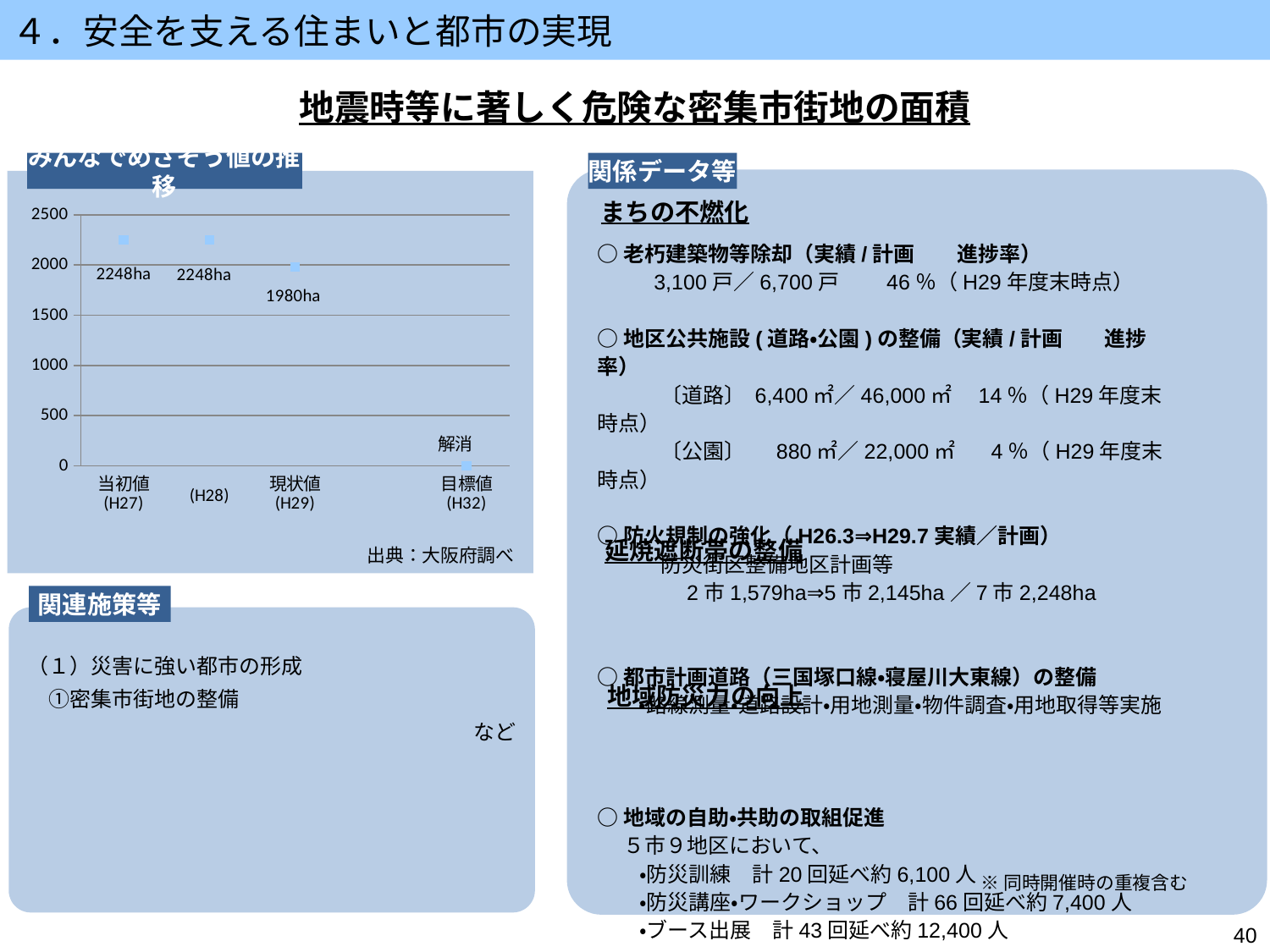

４．安全を支える住まいと都市の実現
地震時等に著しく危険な密集市街地の面積
みんなでめざそう値の推移
関係データ等

まちの不燃化

### Chart

| Category |  |
|---|---|
| 当初値
(H27) | 2248.0 |
|
(H28) | 2248.0 |
| 現状値
(H29) | 1980.0 |
|  | None |
| 目標値
(H32) | 0.0 |○老朽建築物等除却（実績/計画　　進捗率）
　　  3,100戸／6,700戸　　46％（H29年度末時点）

○地区公共施設(道路・公園)の整備（実績/計画　　進捗率）
　　　〔道路〕 6,400㎡／46,000㎡　14％（H29年度末時点）
　　　〔公園〕　 880㎡／22,000㎡　  4％（H29年度末時点）

○防火規制の強化（H26.3⇒H29.7実績／計画）
　　　防災街区整備地区計画等
　　　　2市1,579ha⇒5市2,145ha／7市2,248ha

○都市計画道路（三国塚口線・寝屋川大東線）の整備
　　・路線測量・道路設計・用地測量・物件調査・用地取得等実施

○地域の自助・共助の取組促進
　 ５市９地区において、
　　・防災訓練　計20回延べ約6,100人
　　・防災講座・ワークショップ　計66回延べ約7,400人
　　・ブース出展　計43回延べ約12,400人

延焼遮断帯の整備
出典：大阪府調べ
関連施策等

（１）災害に強い都市の形成
　①密集市街地の整備
など

地域防災力の向上
※同時開催時の重複含む
40